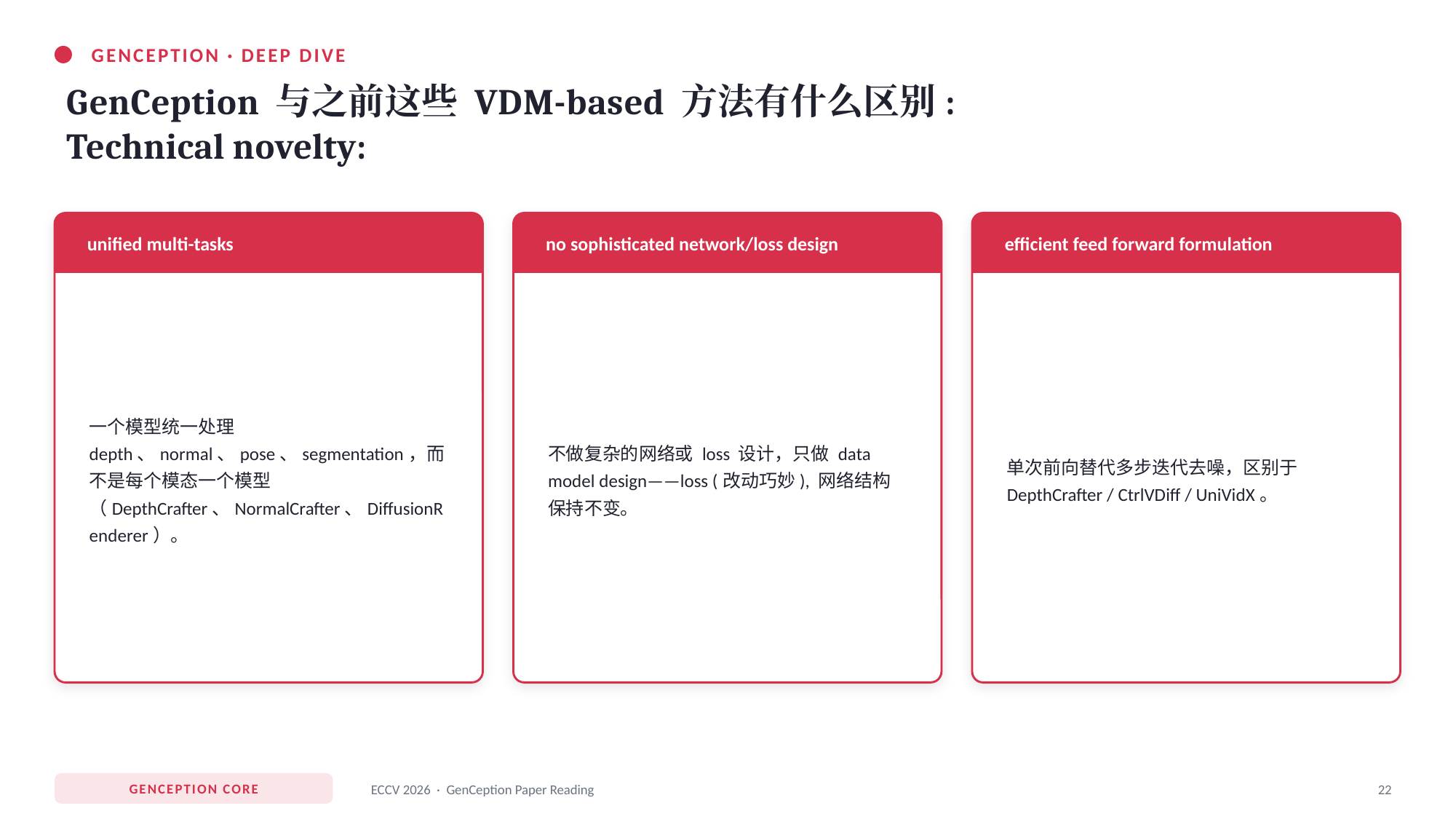

GENCEPTION · DEEP DIVE

GenCeption 与之前这些 VDM-based 方法有什么区别:
Technical novelty:

unified multi-tasks

no sophisticated network/loss design

efficient feed forward formulation

一个模型统一处理 depth、normal、pose、segmentation，而不是每个模态一个模型（DepthCrafter、NormalCrafter、DiffusionRenderer）。
不做复杂的网络或 loss 设计，只做 data model design——loss (改动巧妙), 网络结构保持不变。
单次前向替代多步迭代去噪，区别于 DepthCrafter / CtrlVDiff / UniVidX。

GENCEPTION CORE
ECCV 2026  ·  GenCeption Paper Reading
22